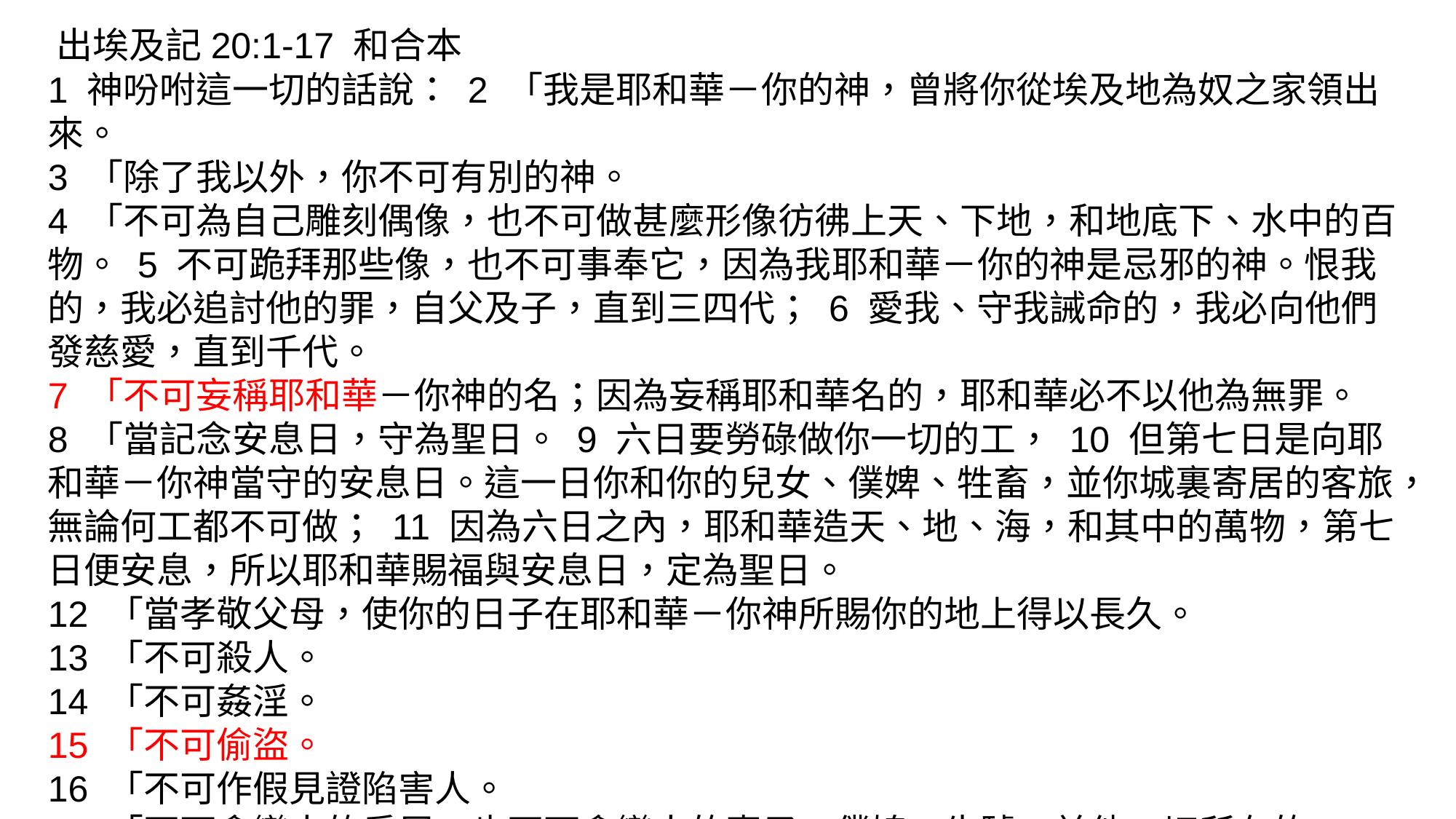

‪‪‪‪‪出埃及記‬20:1-17 和合本
1 神吩咐這一切的話說： 2 「我是耶和華－你的神，曾將你從埃及地為奴之家領出來。
3 「除了我以外，你不可有別的神。
4 「不可為自己雕刻偶像，也不可做甚麼形像彷彿上天、下地，和地底下、水中的百物。 5 不可跪拜那些像，也不可事奉它，因為我耶和華－你的神是忌邪的神。恨我的，我必追討他的罪，自父及子，直到三四代； 6 愛我、守我誡命的，我必向他們發慈愛，直到千代。
7 「不可妄稱耶和華－你神的名；因為妄稱耶和華名的，耶和華必不以他為無罪。
8 「當記念安息日，守為聖日。 9 六日要勞碌做你一切的工， 10 但第七日是向耶和華－你神當守的安息日。這一日你和你的兒女、僕婢、牲畜，並你城裏寄居的客旅，無論何工都不可做； 11 因為六日之內，耶和華造天、地、海，和其中的萬物，第七日便安息，所以耶和華賜福與安息日，定為聖日。
12 「當孝敬父母，使你的日子在耶和華－你神所賜你的地上得以長久。
13 「不可殺人。
14 「不可姦淫。
15 「不可偷盜。
16 「不可作假見證陷害人。
17 「不可貪戀人的房屋；也不可貪戀人的妻子、僕婢、牛驢，並他一切所有的。」